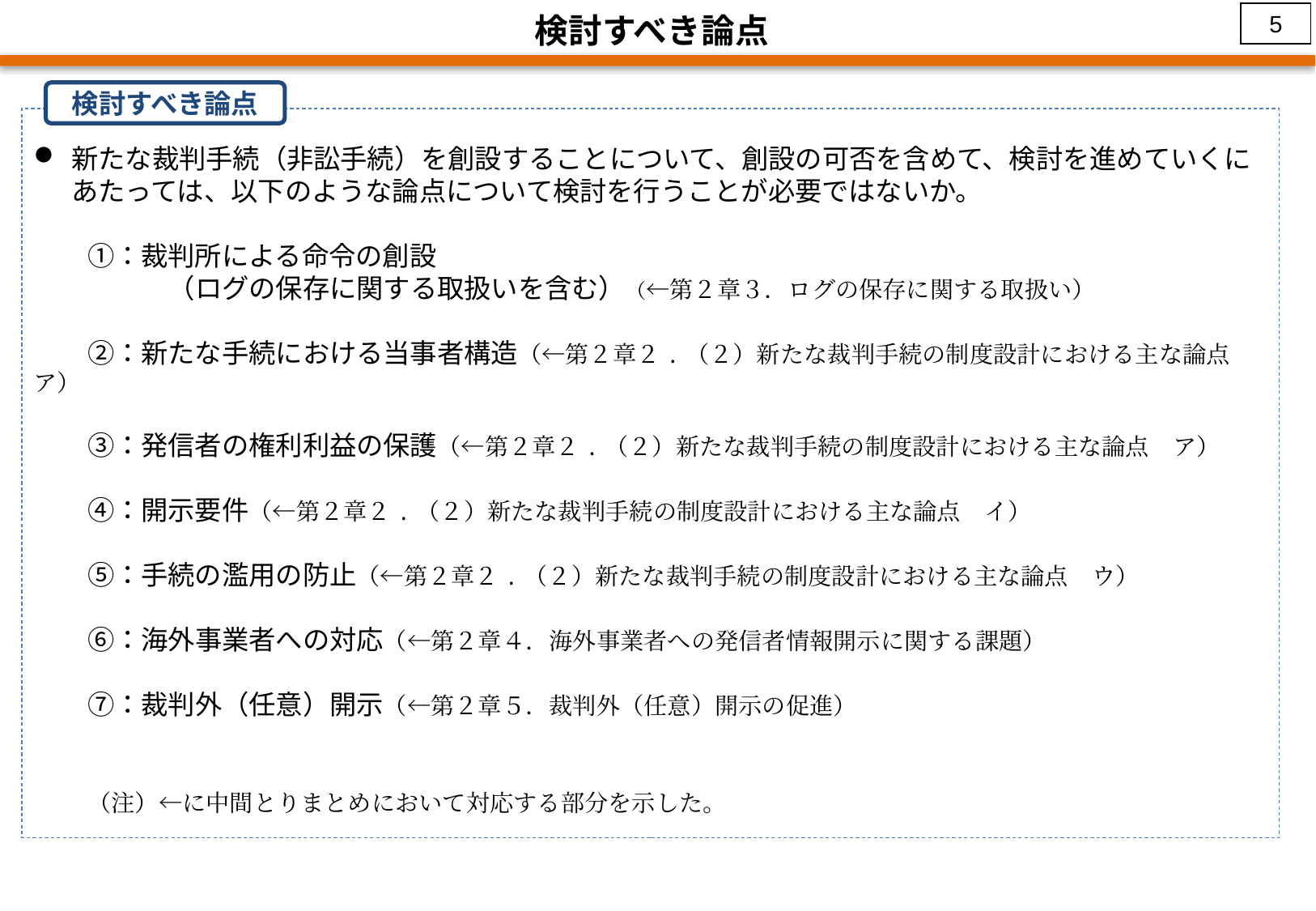

5
検討すべき論点

検討すべき論点
新たな裁判手続（非訟手続）を創設することについて、創設の可否を含めて、検討を進めていくにあたっては、以下のような論点について検討を行うことが必要ではないか。

　　①：裁判所による命令の創設
　　　　　（ログの保存に関する取扱いを含む）（←第２章３．ログの保存に関する取扱い）

　　②：新たな手続における当事者構造（←第２章２.（２）新たな裁判手続の制度設計における主な論点　ア）

　　③：発信者の権利利益の保護（←第２章２.（２）新たな裁判手続の制度設計における主な論点　ア）

　　④：開示要件（←第２章２.（２）新たな裁判手続の制度設計における主な論点　イ）

　　⑤：手続の濫用の防止（←第２章２.（２）新たな裁判手続の制度設計における主な論点　ウ）

　　⑥：海外事業者への対応（←第２章４．海外事業者への発信者情報開示に関する課題）

　　⑦：裁判外（任意）開示（←第２章５．裁判外（任意）開示の促進）

　　（注）←に中間とりまとめにおいて対応する部分を示した。